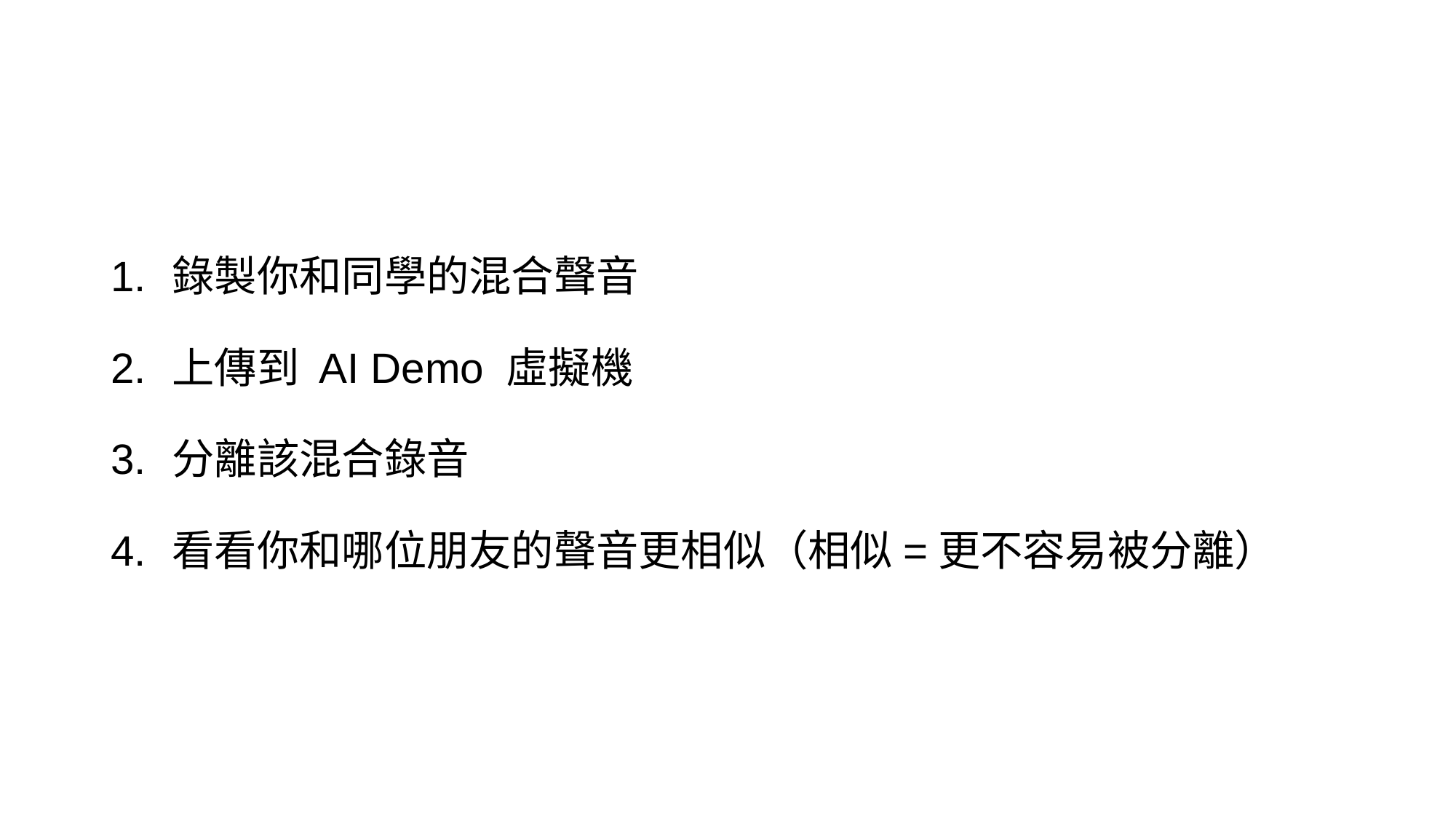

#
錄製你和同學的混合聲音
上傳到 AI Demo 虛擬機
分離該混合錄音
看看你和哪位朋友的聲音更相似（相似=更不容易被分離）